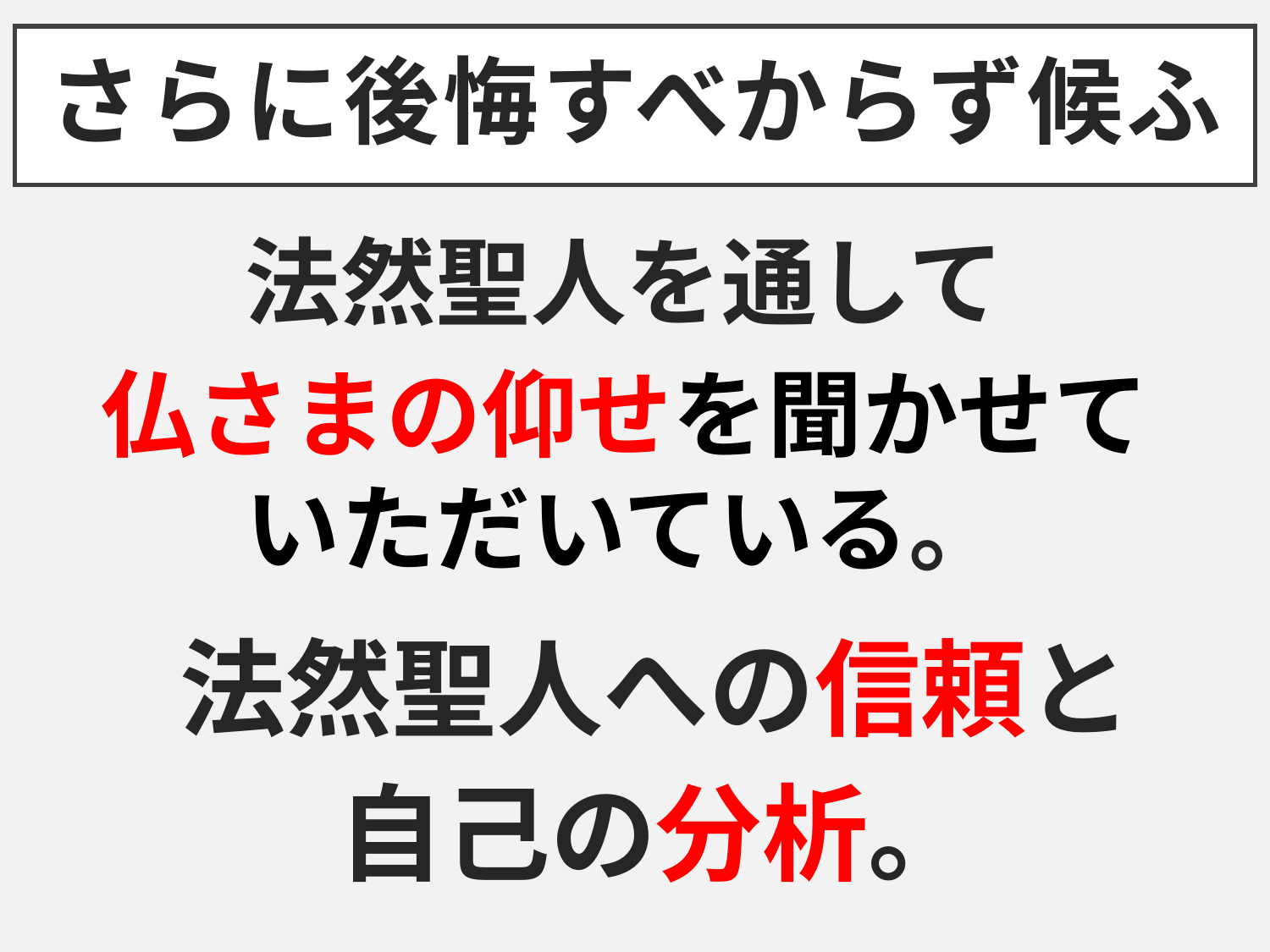

# さらに後悔すべからず候ふ
法然聖人を通して
仏さまの仰せを聞かせていただいている。
法然聖人への信頼と
自己の分析。